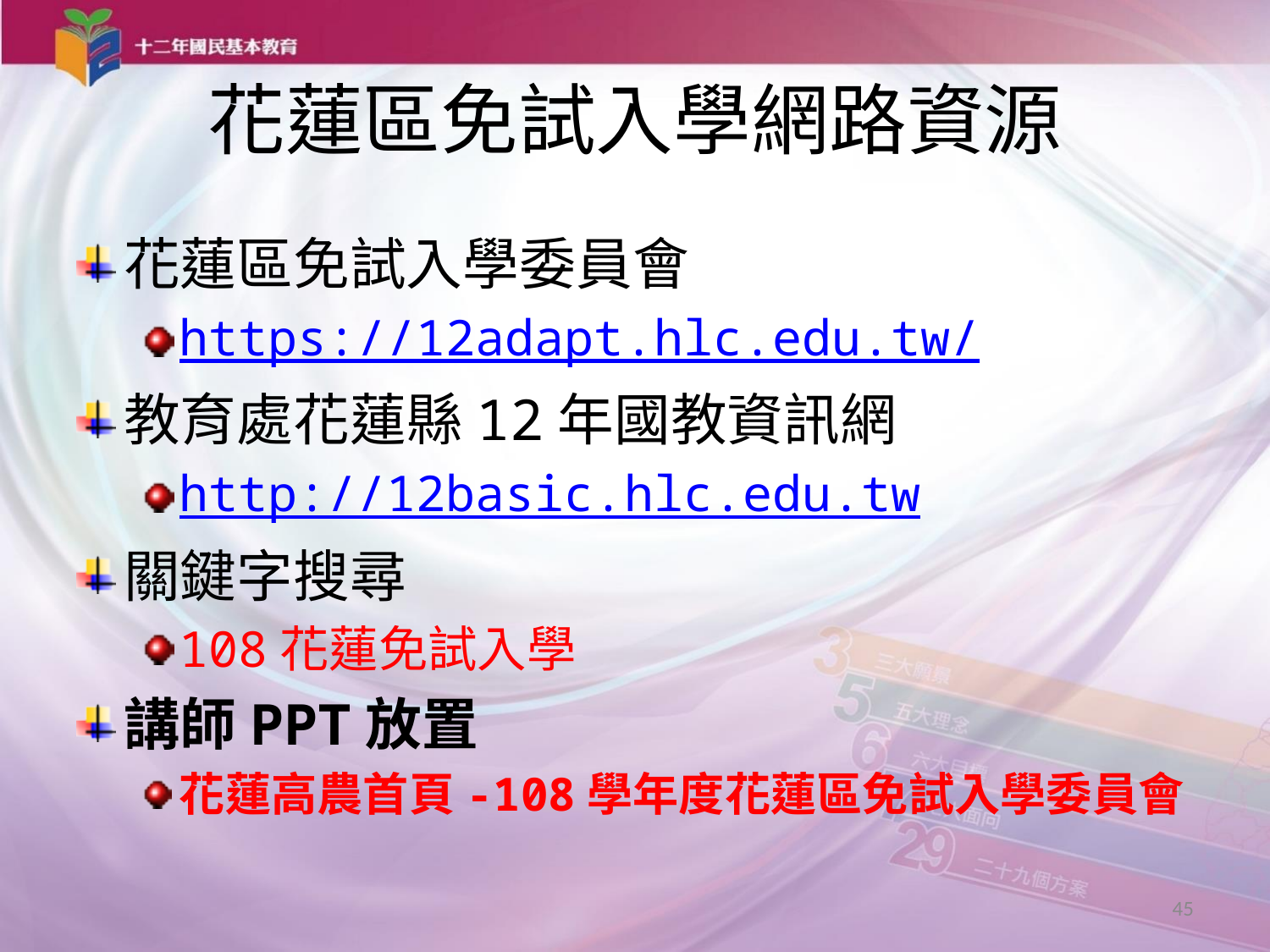

# 花蓮區免試入學網路資源
花蓮區免試入學委員會
https://12adapt.hlc.edu.tw/
教育處花蓮縣12年國教資訊網
http://12basic.hlc.edu.tw
關鍵字搜尋
108花蓮免試入學
講師PPT放置
花蓮高農首頁-108學年度花蓮區免試入學委員會

45